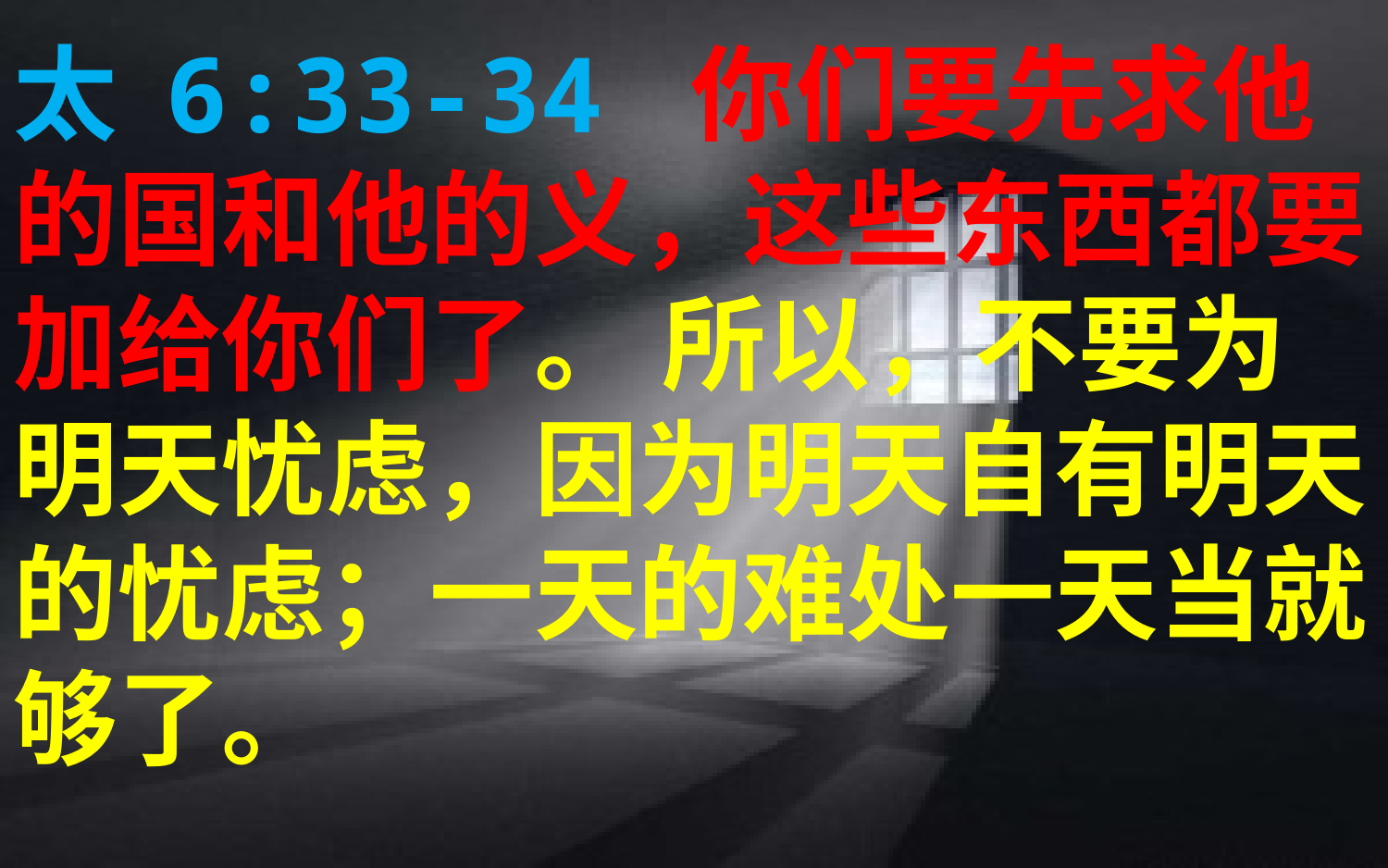

太 6:33-34 你们要先求他的国和他的义，这些东西都要加给你们了。 所以，不要为明天忧虑，因为明天自有明天的忧虑；一天的难处一天当就够了。